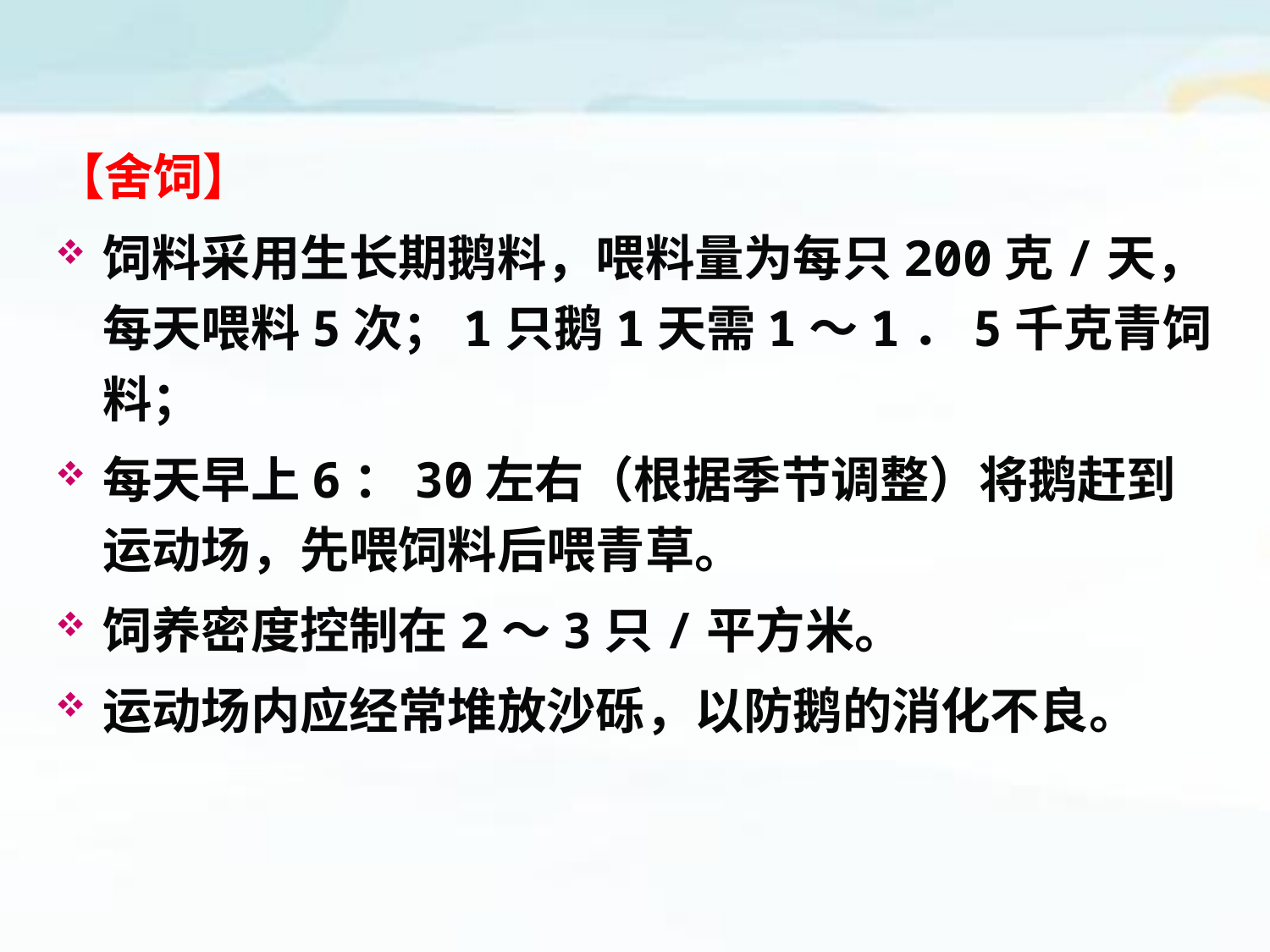

【舍饲】
饲料采用生长期鹅料，喂料量为每只200克/天，每天喂料5次；1只鹅1天需1～1．5千克青饲料；
每天早上6：30左右（根据季节调整）将鹅赶到运动场，先喂饲料后喂青草。
饲养密度控制在2～3只/平方米。
运动场内应经常堆放沙砾，以防鹅的消化不良。